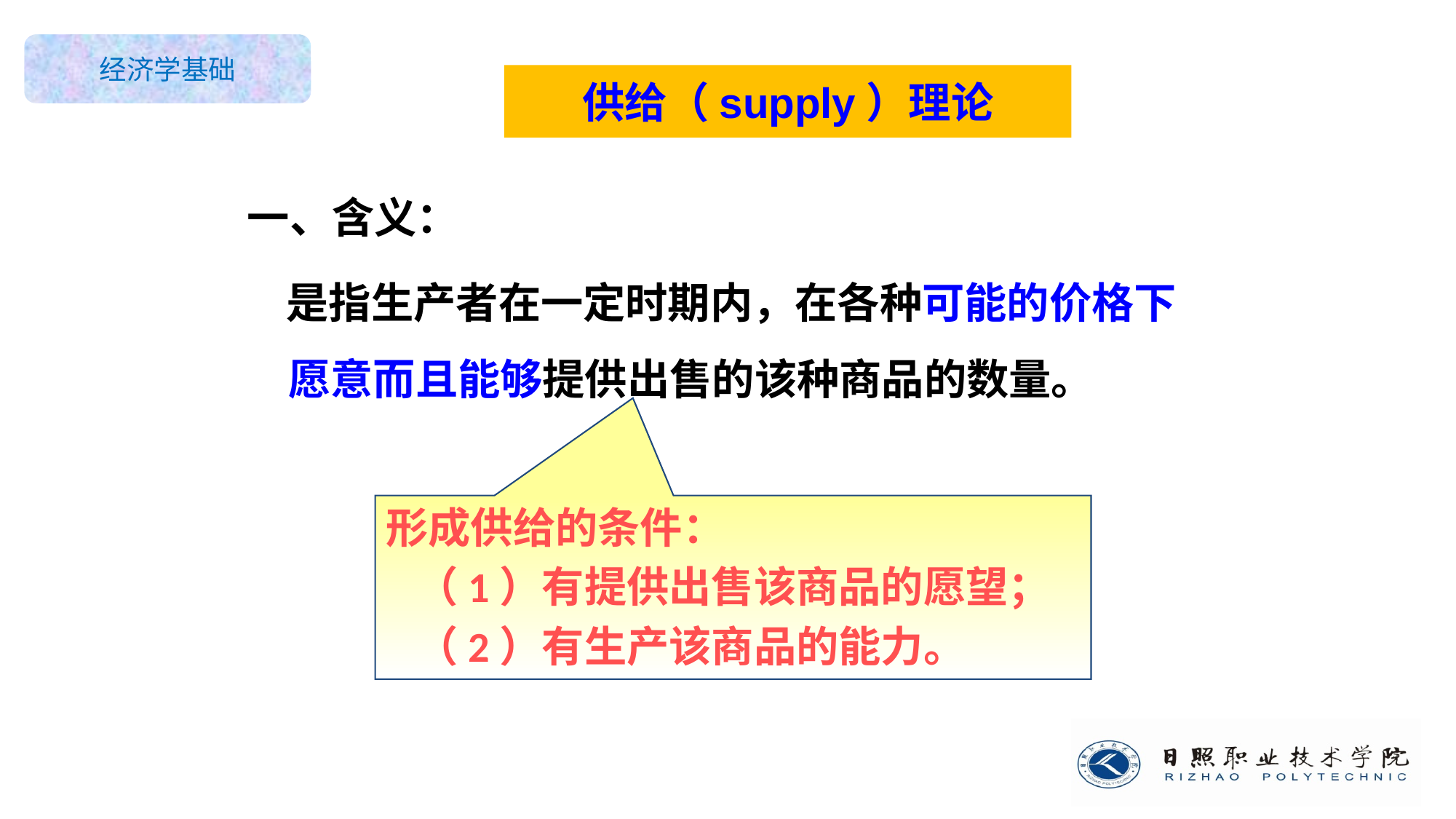

# 供给（supply）理论
一、含义：
   是指生产者在一定时期内，在各种可能的价格下愿意而且能够提供出售的该种商品的数量。
形成供给的条件：
  （1）有提供出售该商品的愿望；
  （2）有生产该商品的能力。